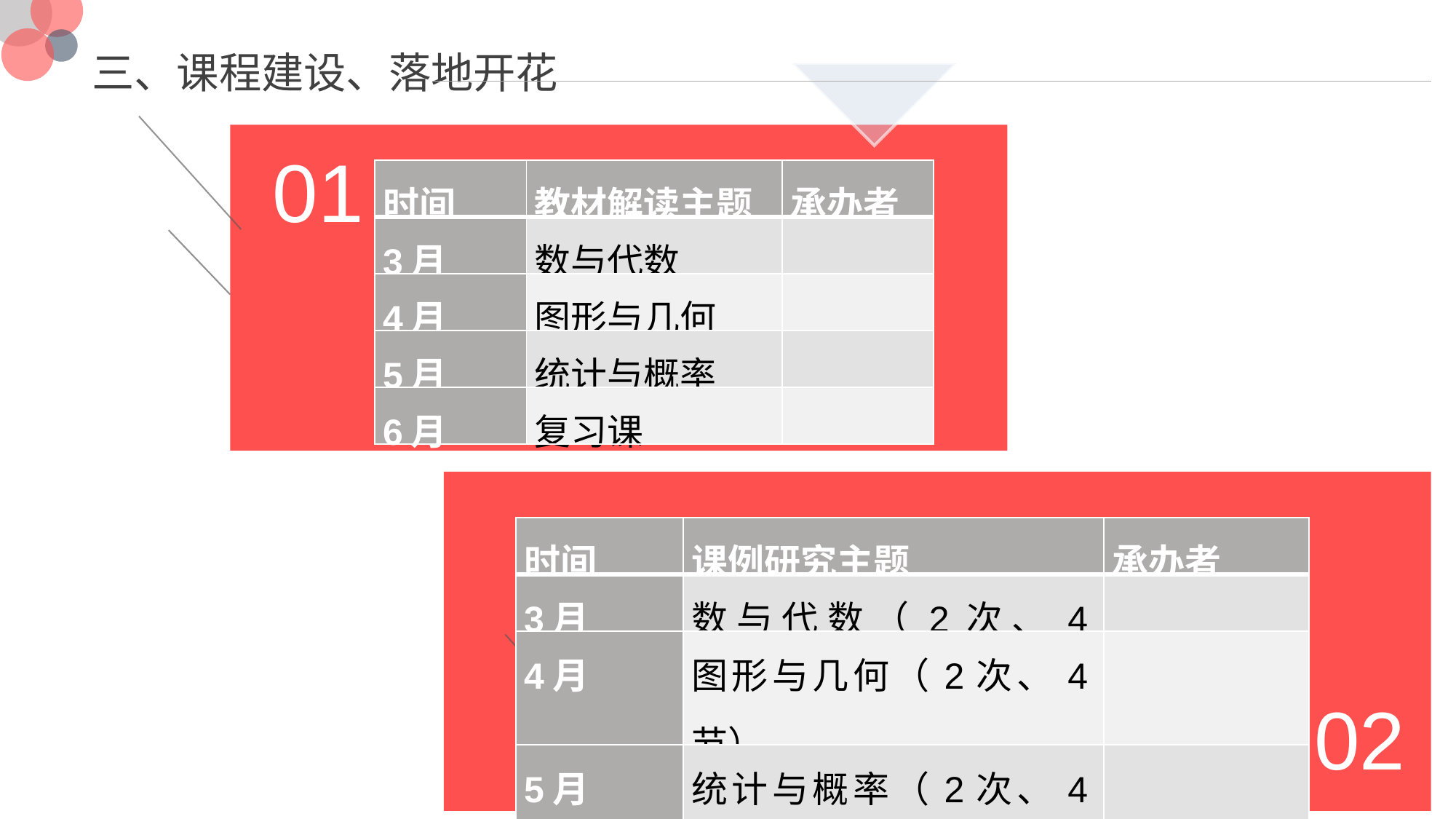

三、课程建设、落地开花

01
| 时间 | 教材解读主题 | 承办者 |
| --- | --- | --- |
| 3月 | 数与代数 |  |
| 4月 | 图形与几何 |  |
| 5月 | 统计与概率 |  |
| 6月 | 复习课 |  |

| 时间 | 课例研究主题 | 承办者 |
| --- | --- | --- |
| 3月 | 数与代数（2次、4节） |  |
| 4月 | 图形与几何（2次、4节） |  |
| 5月 | 统计与概率（2次、4节） |  |
| 6月 | 复习课（2次、4节） |  |
02